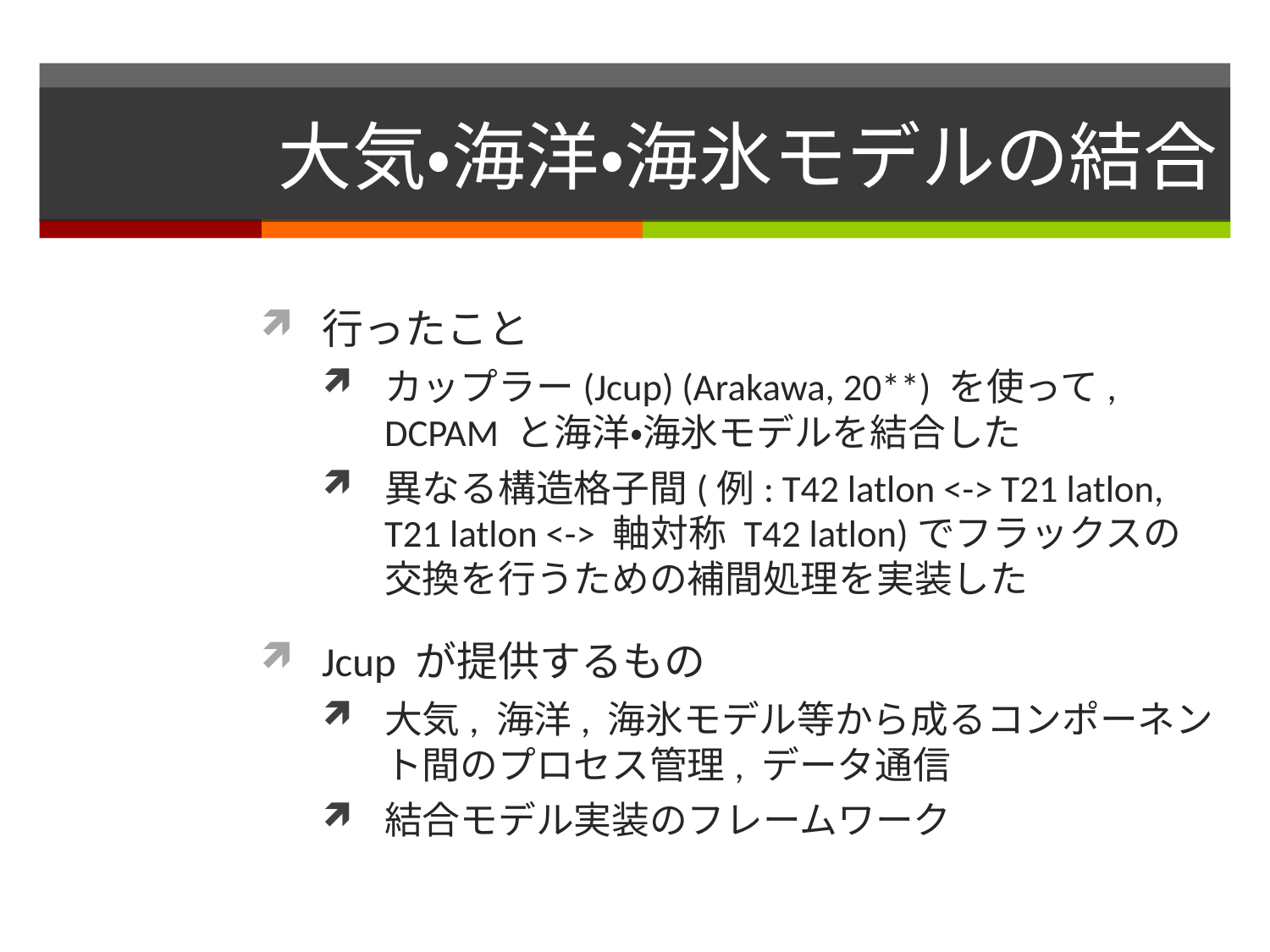

# 大気・海洋・海氷モデルの結合
行ったこと
カップラー(Jcup) (Arakawa, 20**) を使って, DCPAM と海洋・海氷モデルを結合した
異なる構造格子間(例: T42 latlon <-> T21 latlon, T21 latlon <-> 軸対称 T42 latlon)でフラックスの交換を行うための補間処理を実装した
Jcup が提供するもの
大気, 海洋, 海氷モデル等から成るコンポーネント間のプロセス管理, データ通信
結合モデル実装のフレームワーク